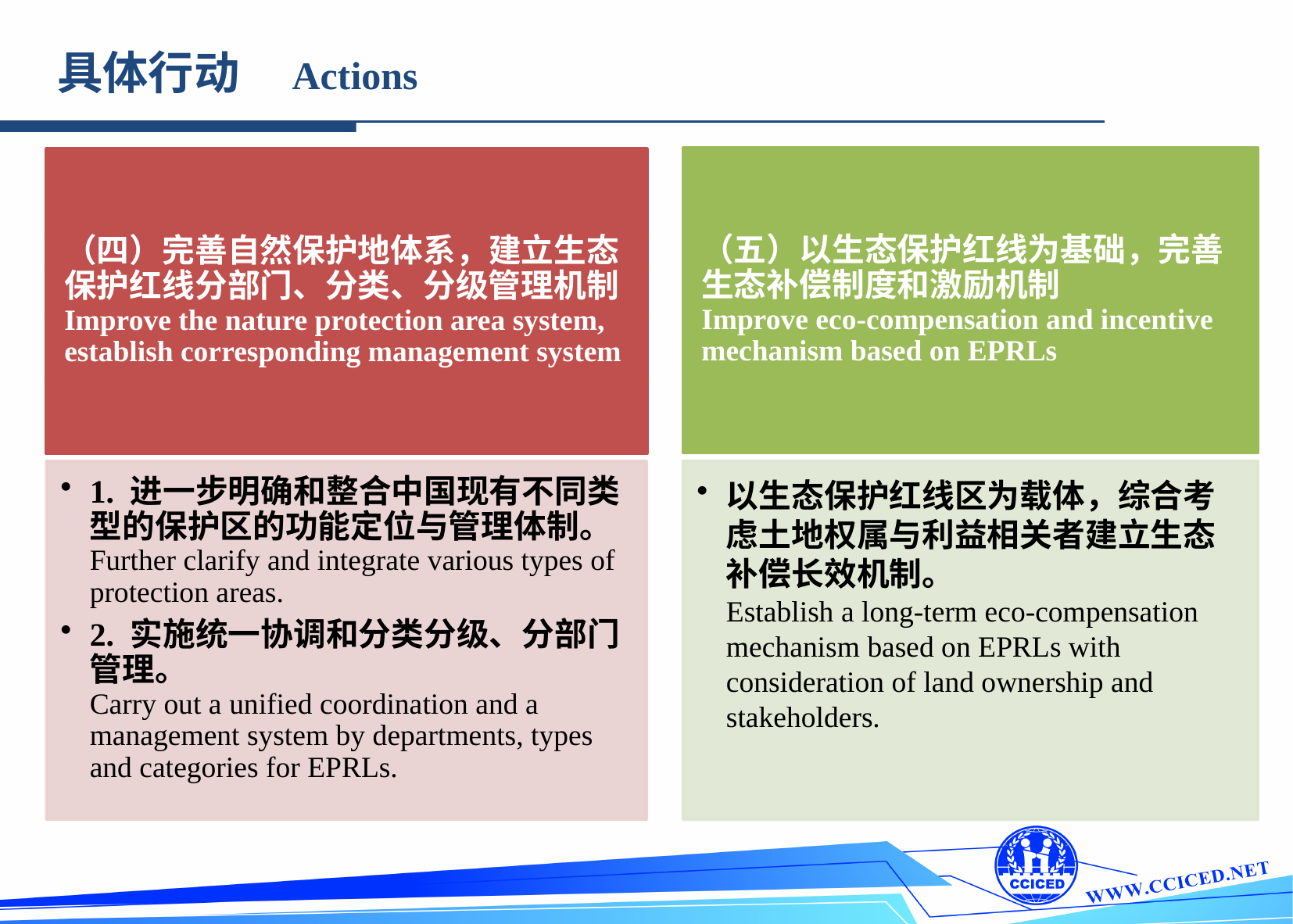

具体行动    Actions
（四）完善自然保护地体系，建立生态保护红线分部门、分类、分级管理机制
Improve the nature protection area system, establish corresponding management system
1. 进一步明确和整合中国现有不同类型的保护区的功能定位与管理体制。
Further clarify and integrate various types of protection areas.
2. 实施统一协调和分类分级、分部门管理。
Carry out a unified coordination and a management system by departments, types and categories for EPRLs.
（五）以生态保护红线为基础，完善生态补偿制度和激励机制
Improve eco-compensation and incentive mechanism based on EPRLs
以生态保护红线区为载体，综合考虑土地权属与利益相关者建立生态补偿长效机制。
Establish a long-term eco-compensation mechanism based on EPRLs with consideration of land ownership and stakeholders.